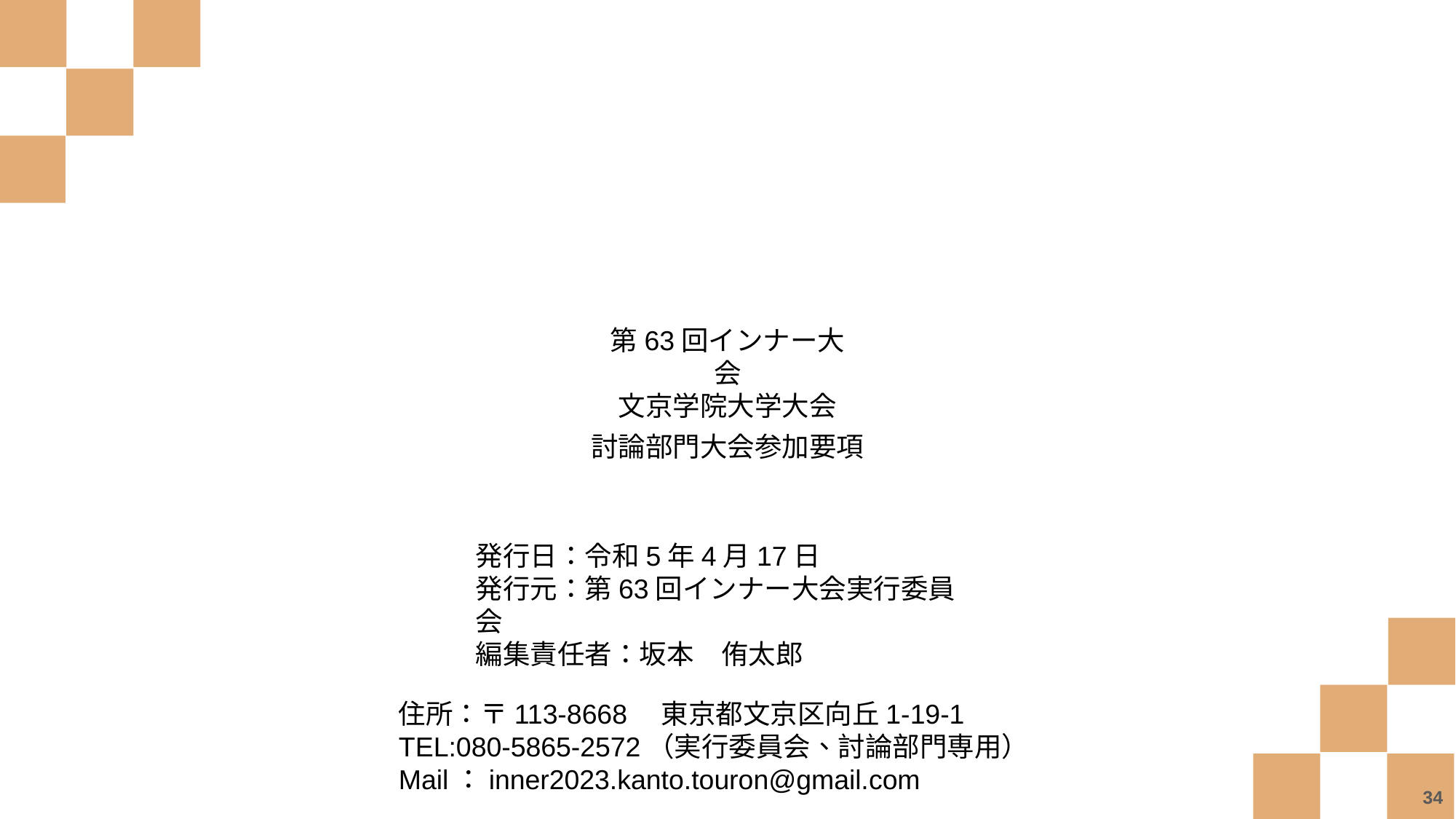

第63回インナー大会
文京学院大学大会
討論部門大会参加要項
発行日：令和5年4月17日
発行元：第63回インナー大会実行委員会
編集責任者：坂本　侑太郎
住所：〒113-8668　東京都文京区向丘1-19-1
TEL:080-5865-2572（実行委員会、討論部門専用）
Mail：inner2023.kanto.touron@gmail.com
34